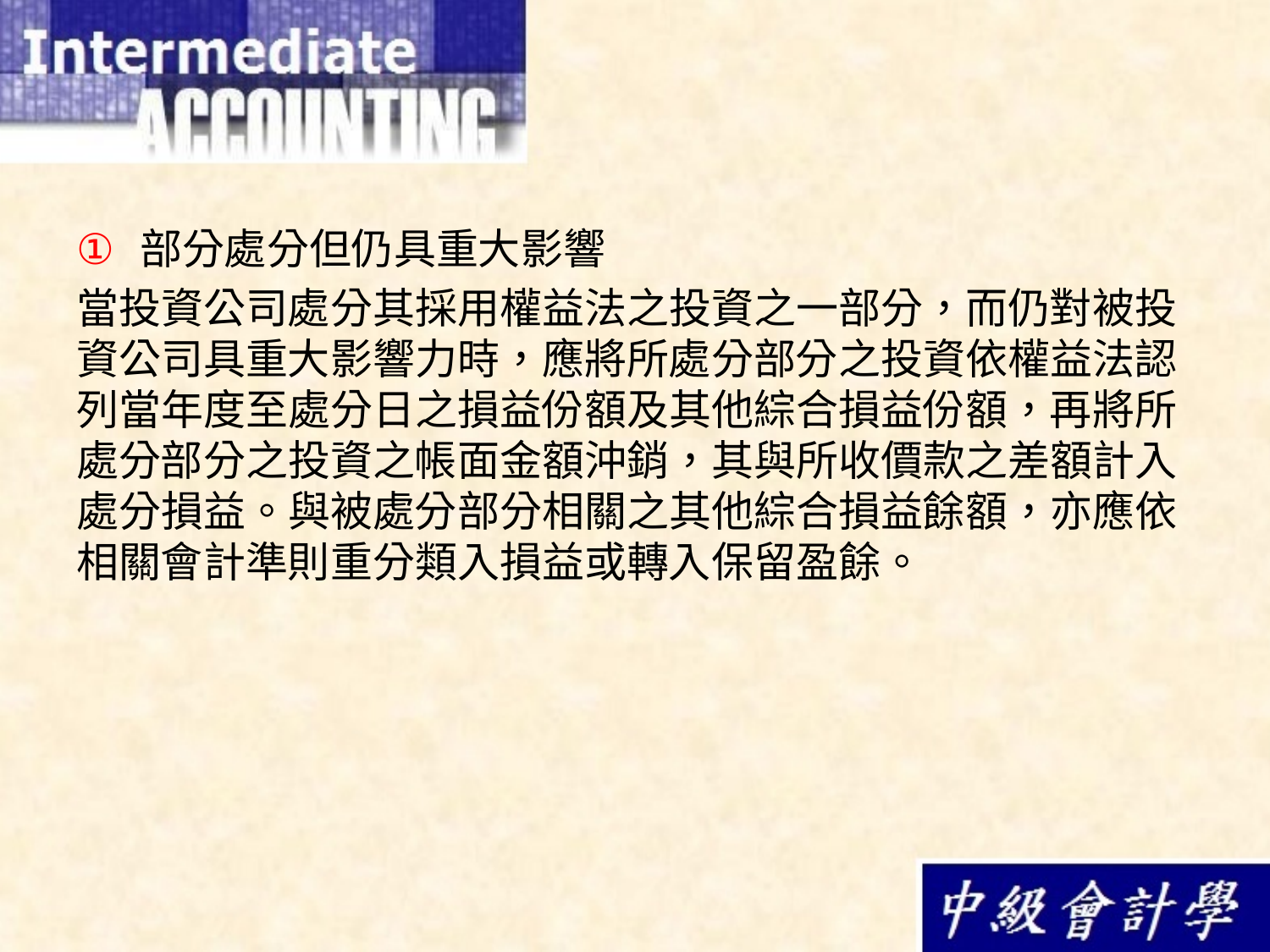

部分處分但仍具重大影響
當投資公司處分其採用權益法之投資之一部分，而仍對被投資公司具重大影響力時，應將所處分部分之投資依權益法認列當年度至處分日之損益份額及其他綜合損益份額，再將所處分部分之投資之帳面金額沖銷，其與所收價款之差額計入處分損益。與被處分部分相關之其他綜合損益餘額，亦應依相關會計準則重分類入損益或轉入保留盈餘。